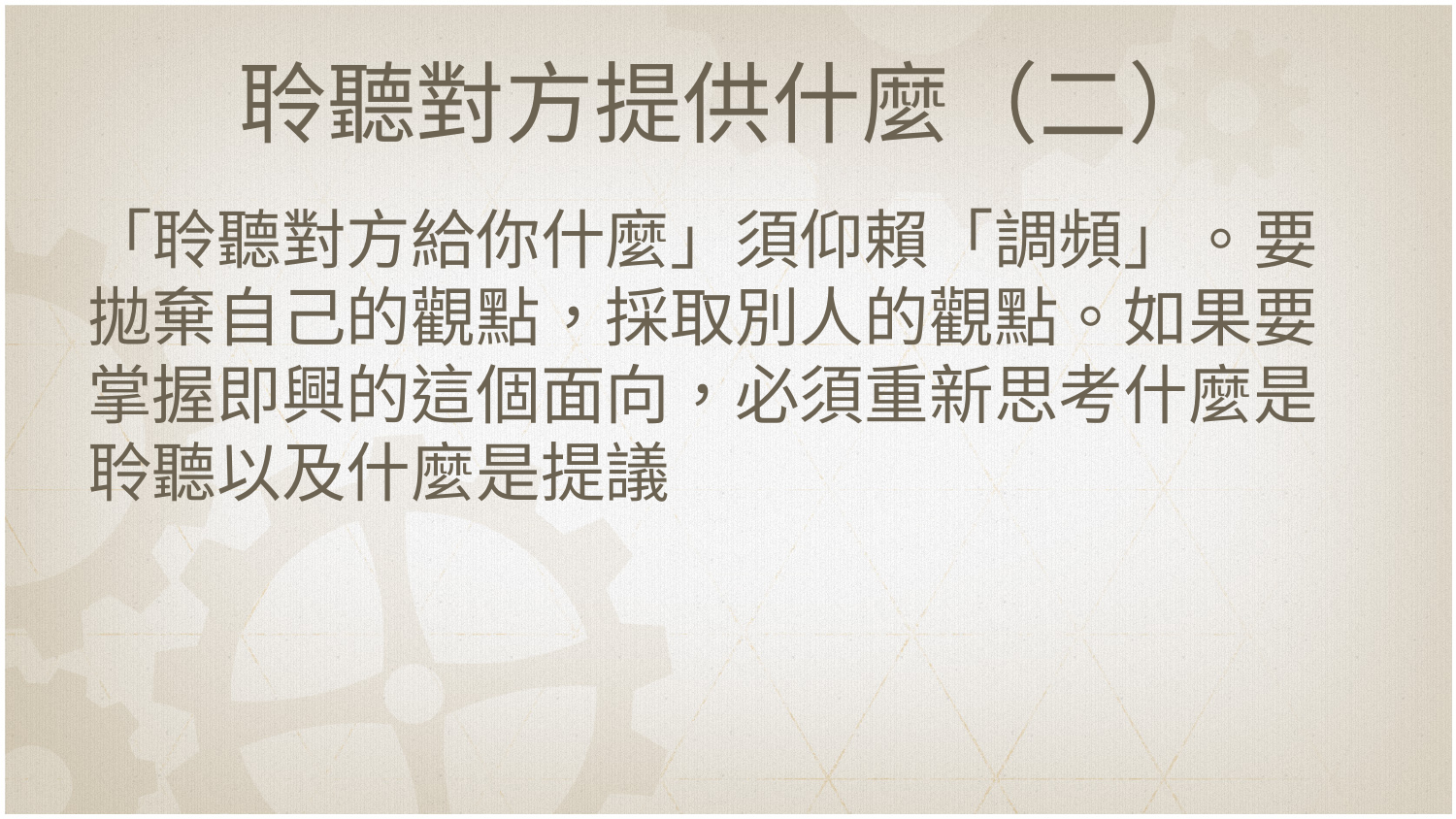

# 聆聽對方提供什麼（二）
「聆聽對方給你什麼」須仰賴「調頻」。要拋棄自己的觀點，採取別人的觀點。如果要掌握即興的這個面向，必須重新思考什麼是聆聽以及什麼是提議